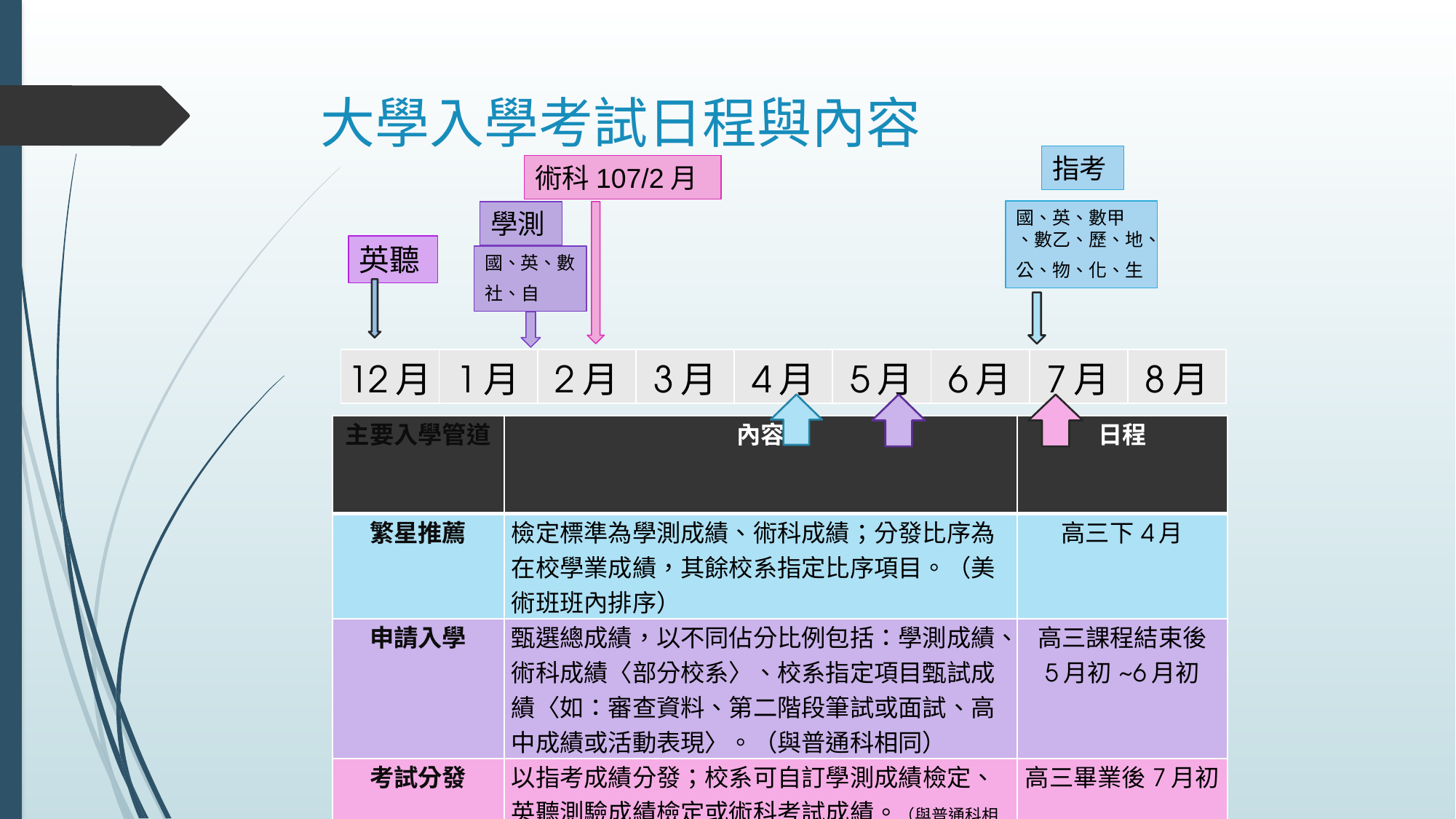

# 大學入學考試日程與內容
指考
術科107/2月
國、英、數甲
、數乙、歷、地、
公、物、化、生
學測

英聽
國、英、數
社、自

| 12月 | 1月 | 2月 | 3月 | 4月 | 5月 | 6月 | 7月 | 8月 |
| --- | --- | --- | --- | --- | --- | --- | --- | --- |

| 主要入學管道 | 內容 | 日程 |
| --- | --- | --- |
| 繁星推薦 | 檢定標準為學測成績、術科成績；分發比序為在校學業成績，其餘校系指定比序項目。（美術班班內排序） | 高三下4月 |
| 申請入學 | 甄選總成績，以不同佔分比例包括：學測成績、術科成績〈部分校系〉、校系指定項目甄試成績〈如：審查資料、第二階段筆試或面試、高中成績或活動表現〉。（與普通科相同） | 高三課程結束後 5月初~6月初 |
| 考試分發 | 以指考成績分發；校系可自訂學測成績檢定、英聽測驗成績檢定或術科考試成績。（與普通科相同） | 高三畢業後7月初 |